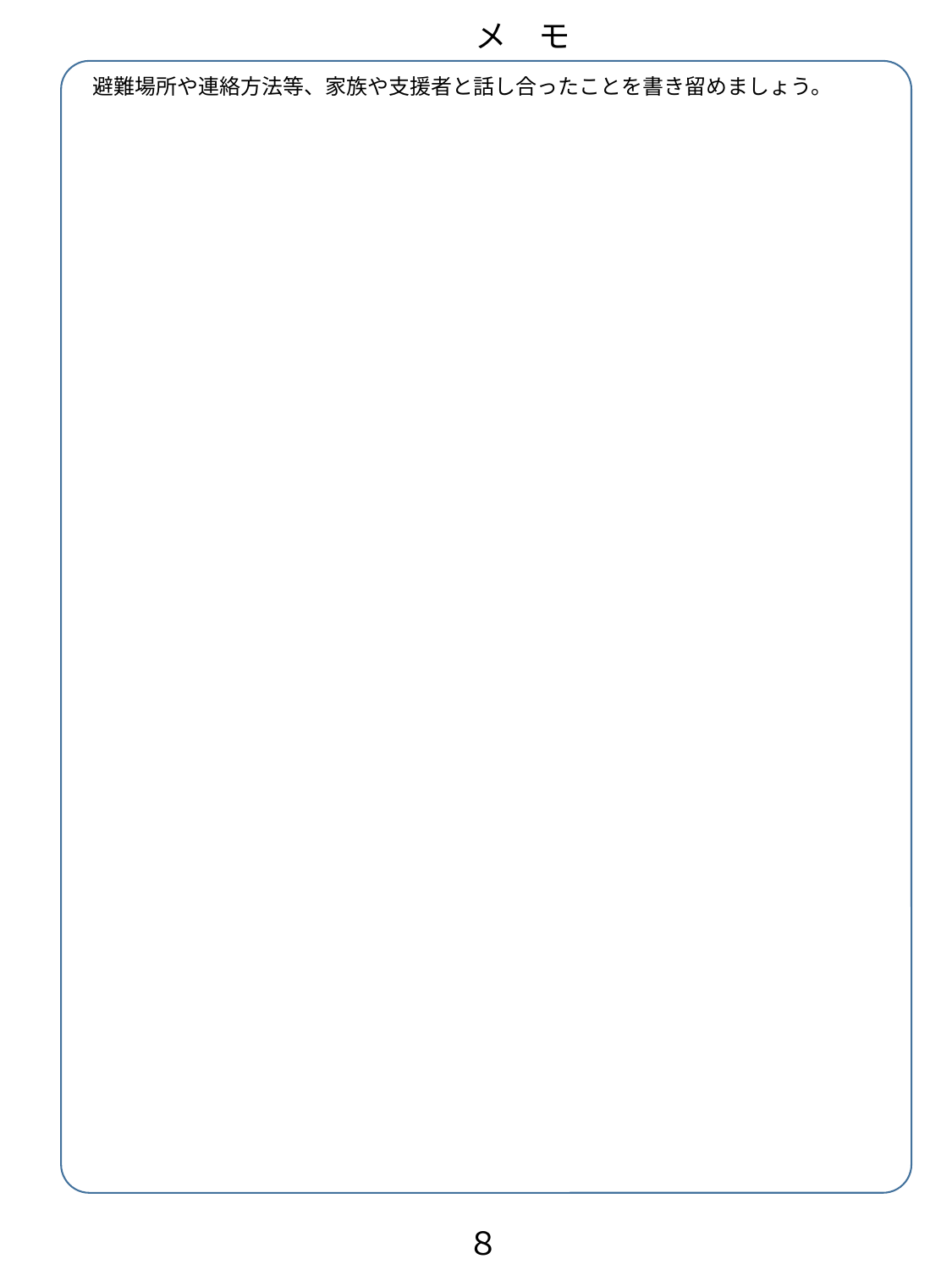

メ　モ

避難場所や連絡方法等、家族や支援者と話し合ったことを書き留めましょう。
８